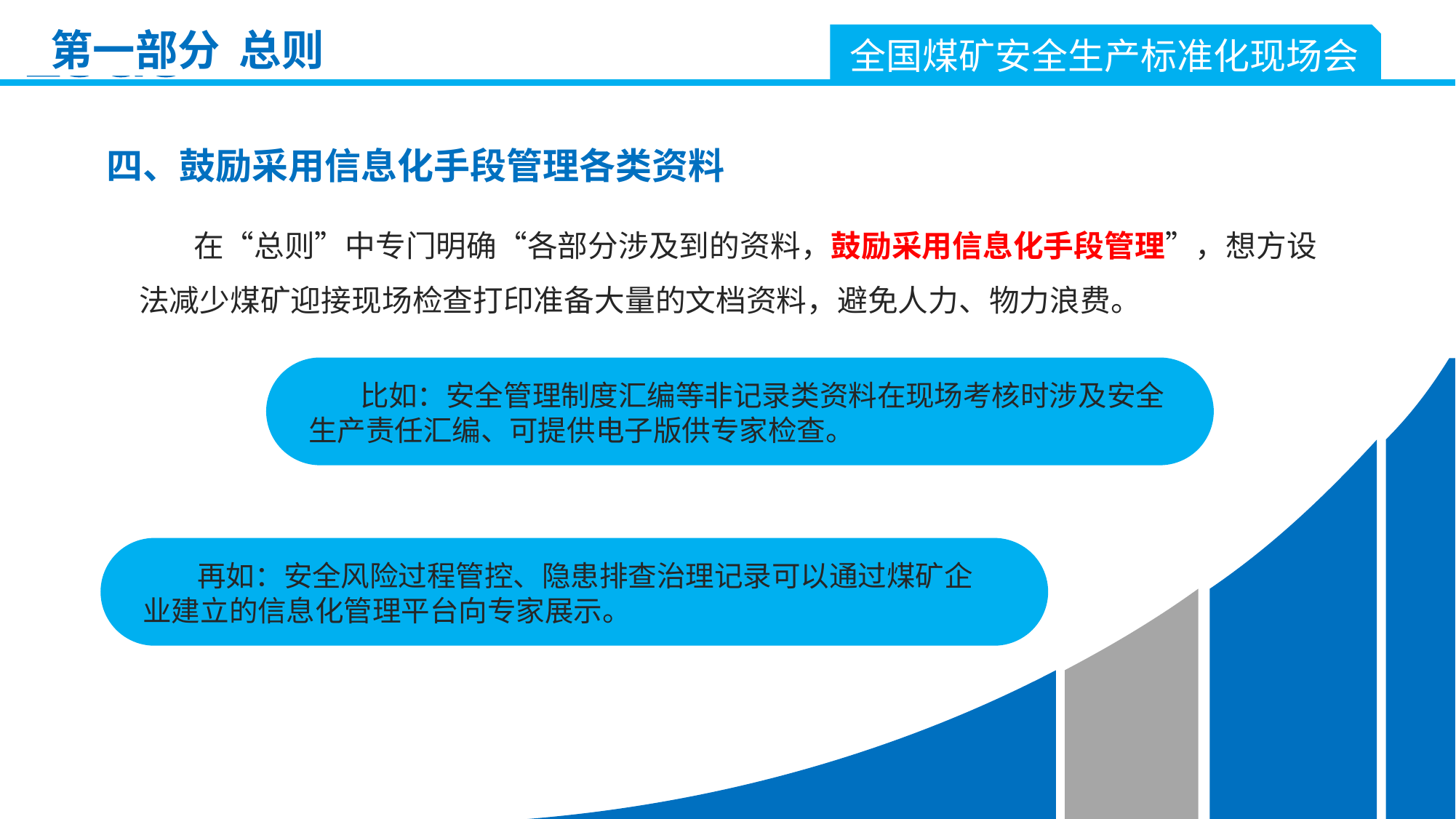

第一部分  总则

全国煤矿安全生产标准化现场会
四、鼓励采用信息化手段管理各类资料

       在“总则”中专门明确“各部分涉及到的资料，鼓励采用信息化手段管理”，想方设法减少煤矿迎接现场检查打印准备大量的文档资料，避免人力、物力浪费。

       比如：安全管理制度汇编等非记录类资料在现场考核时涉及安全生产责任汇编、可提供电子版供专家检查。

再如：安全风险过程管控、隐患排查治理记录可以通过煤矿企业建立的信息化管理平台向专家展示。